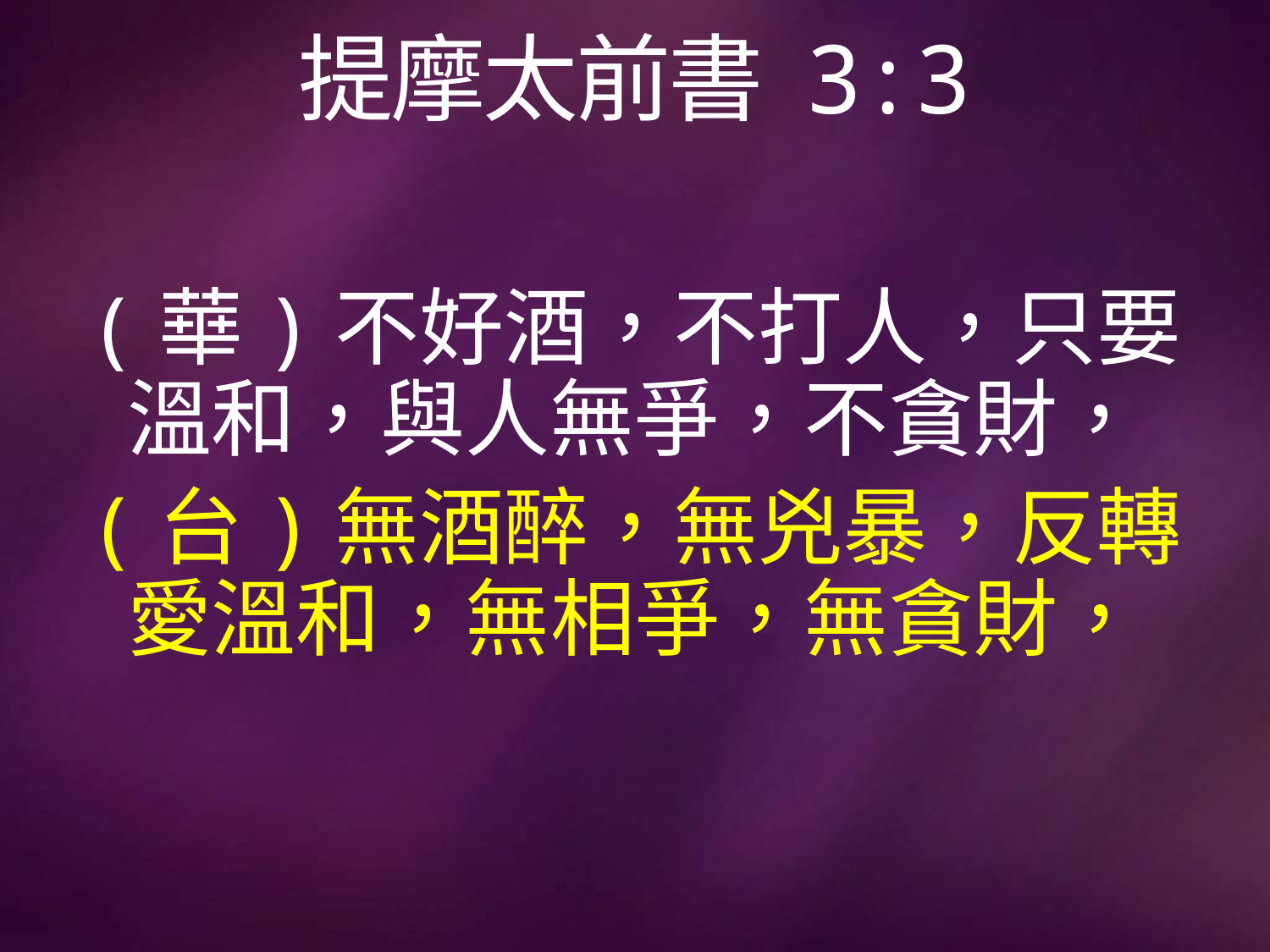

# 提摩太前書 3:3
(華)不好酒，不打人，只要溫和，與人無爭，不貪財，
(台)無酒醉，無兇暴，反轉愛溫和，無相爭，無貪財，